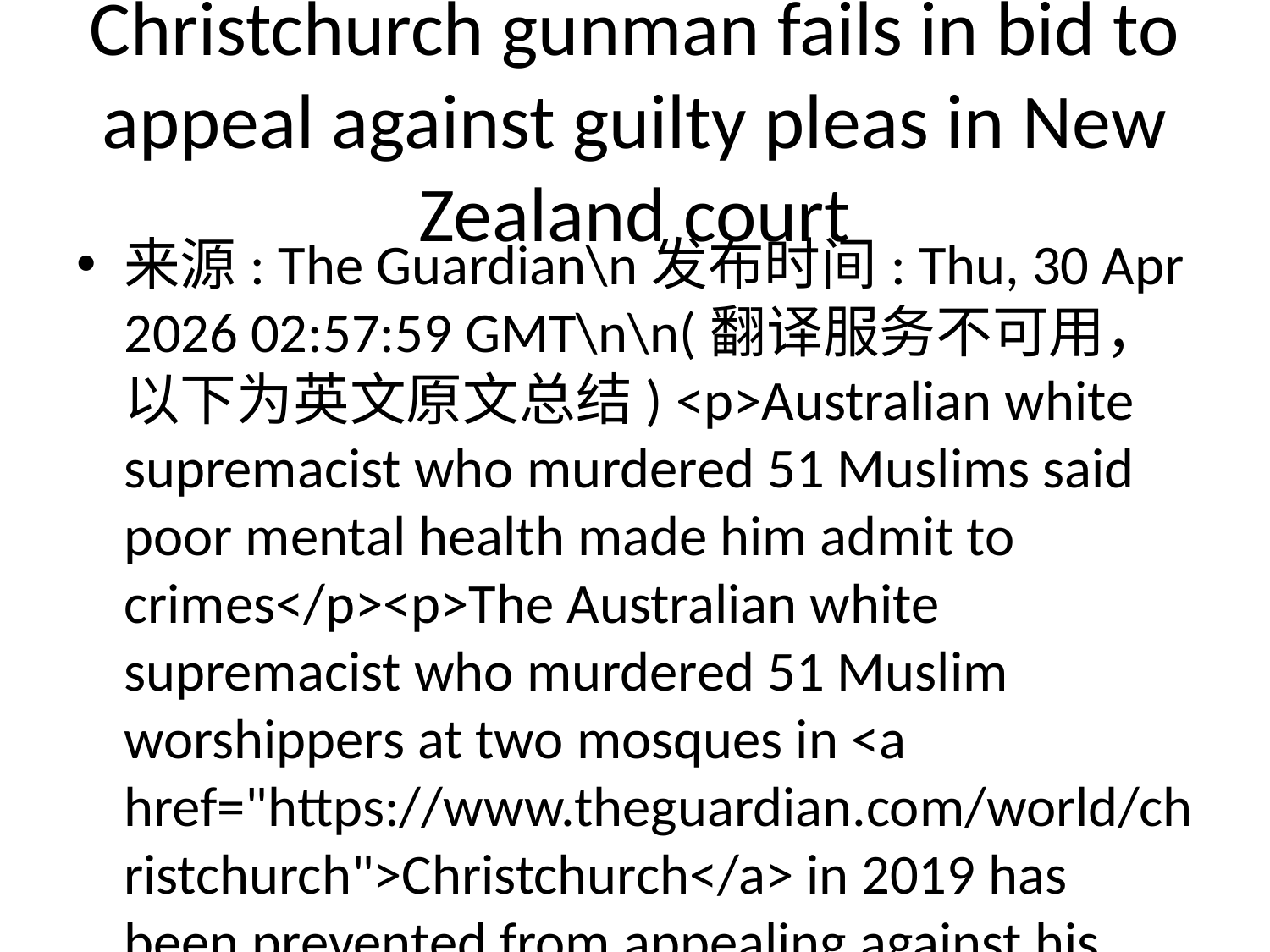

# Christchurch gunman fails in bid to appeal against guilty pleas in New Zealand court
来源: The Guardian\n发布时间: Thu, 30 Apr 2026 02:57:59 GMT\n\n(翻译服务不可用，以下为英文原文总结) <p>Australian white supremacist who murdered 51 Muslims said poor mental health made him admit to crimes</p><p>The Australian white supremacist who murdered 51 Muslim worshippers at two mosques in <a href="https://www.theguardian.com/world/christchurch">Christchurch</a> in 2019 has been prevented from appealing against his guilty pleas, after one of New Zealand’s highest courts said his bid was “utterly devoid of merit”.</p><p>Brenton Tarrant, who is responsible for the worst mass shooting in New Zealand’s history, asked the court of appeal in February to allow him to appeal against his guilty pleas, claiming harsh prison conditions had affected his mental health and compelled him to admit to the crimes.</p> <a href="https://www.theguardian.com/world/2026/apr/30/christchurch-gunman-shooter-mosque-attacker-appeal-fails-ntwnfb">Continue reading...</a>\n原文链接: https://www.theguardian.com/world/2026/apr/30/christchurch-gunman-shooter-mosque-attacker-appeal-fails-ntwnfb